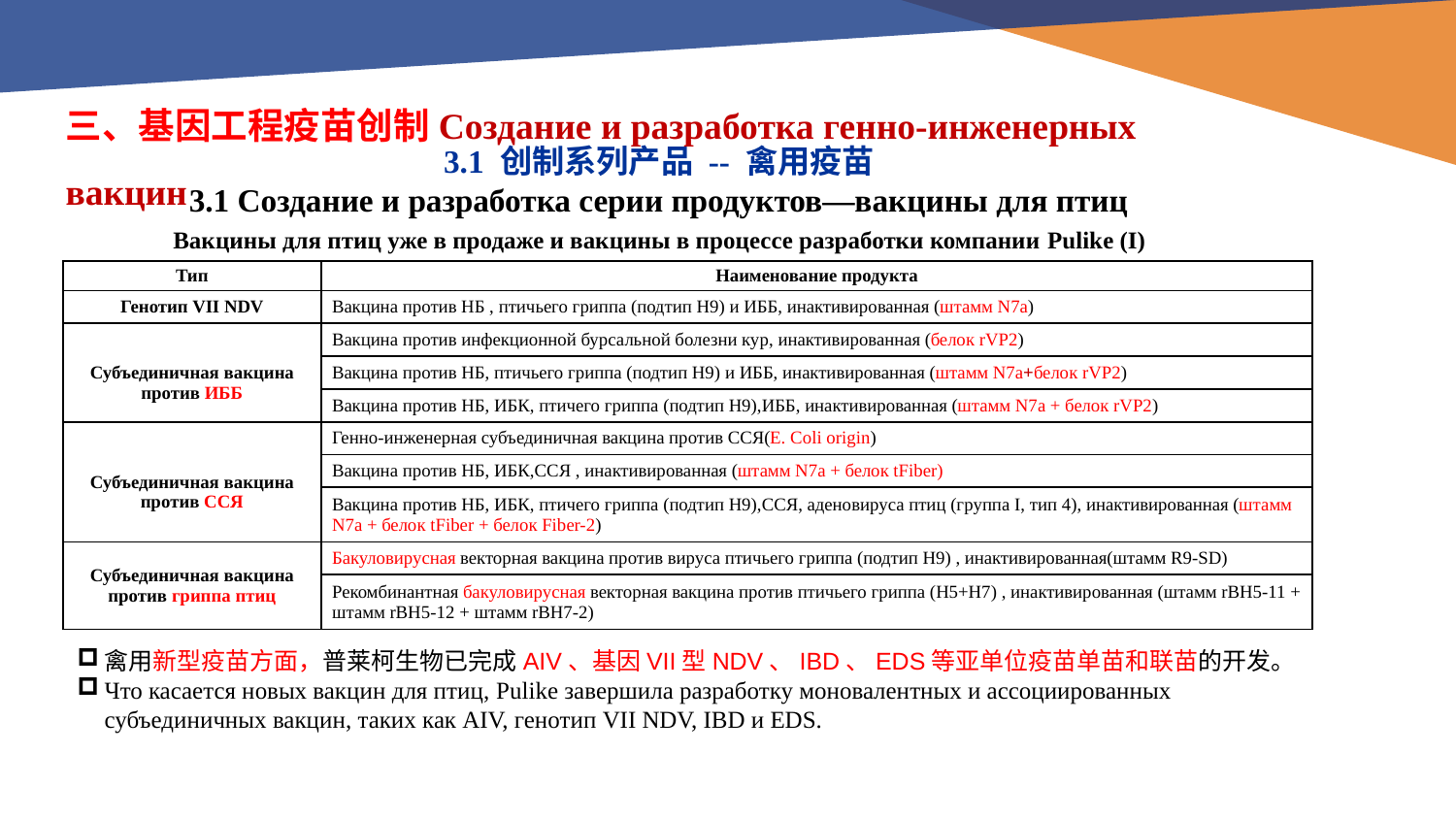

三、基因工程疫苗创制Создание и разработка генно-инженерных вакцин
3.1 创制系列产品 -- 禽用疫苗
3.1 Создание и разработка серии продуктов—вакцины для птиц
Вакцины для птиц уже в продаже и вакцины в процессе разработки компании Pulike (I)
| Тип | Наименование продукта |
| --- | --- |
| Генотип VII NDV | Вакцина против НБ , птичьего гриппа (подтип H9) и ИББ, инактивированная (штамм N7a) |
| Субъединичная вакцина против ИББ | Вакцина против инфекционной бурсальной болезни кур, инактивированная (белок rVP2) |
|  | Вакцина против НБ, птичьего гриппа (подтип H9) и ИББ, инактивированная (штамм N7a+белок rVP2) |
|  | Вакцина против НБ, ИБК, птичего гриппа (подтип H9),ИББ, инактивированная (штамм N7a + белок rVP2) |
| Субъединичная вакцина против ССЯ | Генно-инженерная субъединичная вакцина против ССЯ(E. Coli origin) |
|  | Вакцина против НБ, ИБК,ССЯ , инактивированная (штамм N7a + белок tFiber) |
|  | Вакцина против НБ, ИБК, птичего гриппа (подтип H9),ССЯ, аденовируса птиц (группа I, тип 4), инактивированная (штамм N7a + белок tFiber + белок Fiber-2) |
| Субъединичная вакцина против гриппа птиц | Бакуловирусная векторная вакцина против вируса птичьего гриппа (подтип H9) , инактивированная(штамм R9-SD) |
|  | Рекомбинантная бакуловирусная векторная вакцина против птичьего гриппа (H5+H7) , инактивированная (штамм rBH5-11 + штамм rBH5-12 + штамм rBH7-2) |
禽用新型疫苗方面，普莱柯生物已完成AIV、基因VII型NDV、IBD、EDS等亚单位疫苗单苗和联苗的开发。
Что касается новых вакцин для птиц, Pulike завершила разработку моновалентных и ассоциированных субъединичных вакцин, таких как AIV, генотип VII NDV, IBD и EDS.